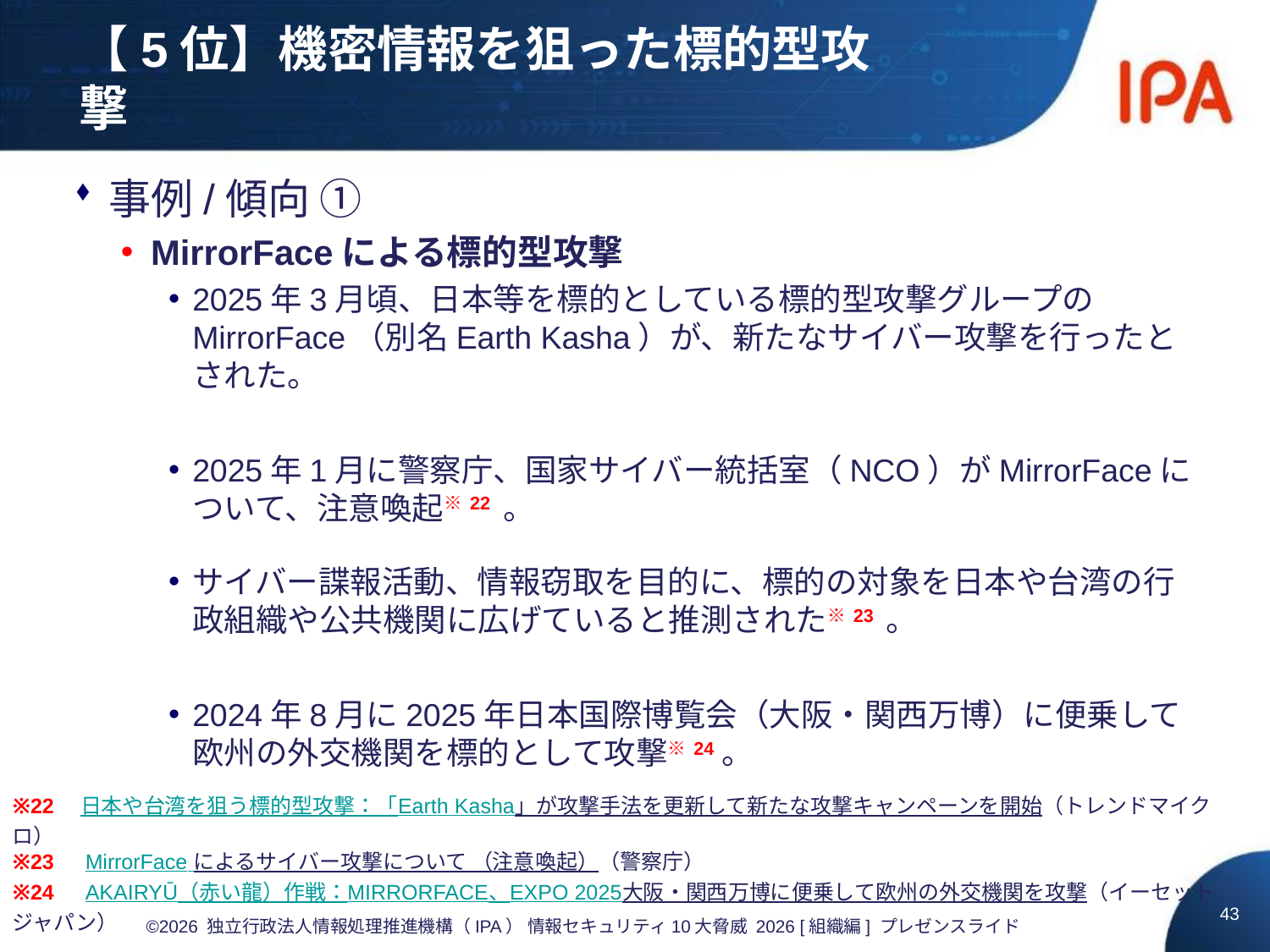

# 【5位】機密情報を狙った標的型攻撃
事例/傾向 ①
MirrorFaceによる標的型攻撃
2025年3月頃、日本等を標的としている標的型攻撃グループのMirrorFace（別名Earth Kasha）が、新たなサイバー攻撃を行ったとされた。

2025年1月に警察庁、国家サイバー統括室（NCO）がMirrorFaceについて、注意喚起※22 。

サイバー諜報活動、情報窃取を目的に、標的の対象を日本や台湾の行政組織や公共機関に広げていると推測された※23 。

2024年8月に2025年日本国際博覧会（大阪・関西万博）に便乗して欧州の外交機関を標的として攻撃※24。
※22　日本や台湾を狙う標的型攻撃：「Earth Kasha」が攻撃手法を更新して新たな攻撃キャンペーンを開始（トレンドマイクロ）
※23　MirrorFace によるサイバー攻撃について （注意喚起）（警察庁）
※24　AKAIRYŪ（赤い龍）作戦：MIRRORFACE、EXPO 2025大阪・関西万博に便乗して欧州の外交機関を攻撃（イーセットジャパン）
43
©2026 独立行政法人情報処理推進機構（IPA） 情報セキュリティ10大脅威 2026 [組織編] プレゼンスライド